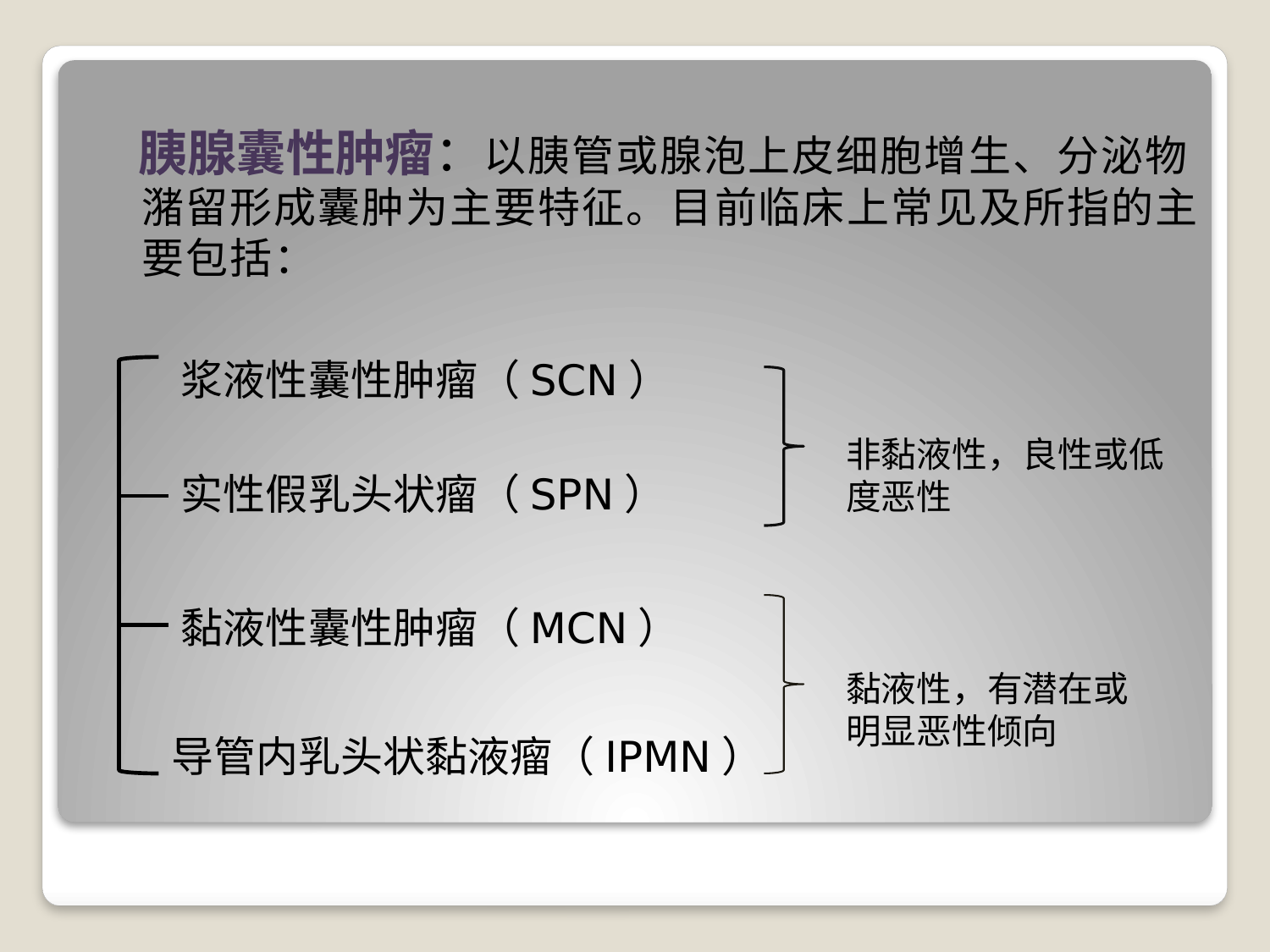

胰腺囊性肿瘤：以胰管或腺泡上皮细胞增生、分泌物潴留形成囊肿为主要特征。目前临床上常见及所指的主要包括：
浆液性囊性肿瘤（SCN）

非黏液性，良性或低度恶性
实性假乳头状瘤（SPN）
黏液性囊性肿瘤（MCN）

黏液性，有潜在或明显恶性倾向
#
导管内乳头状黏液瘤（IPMN）